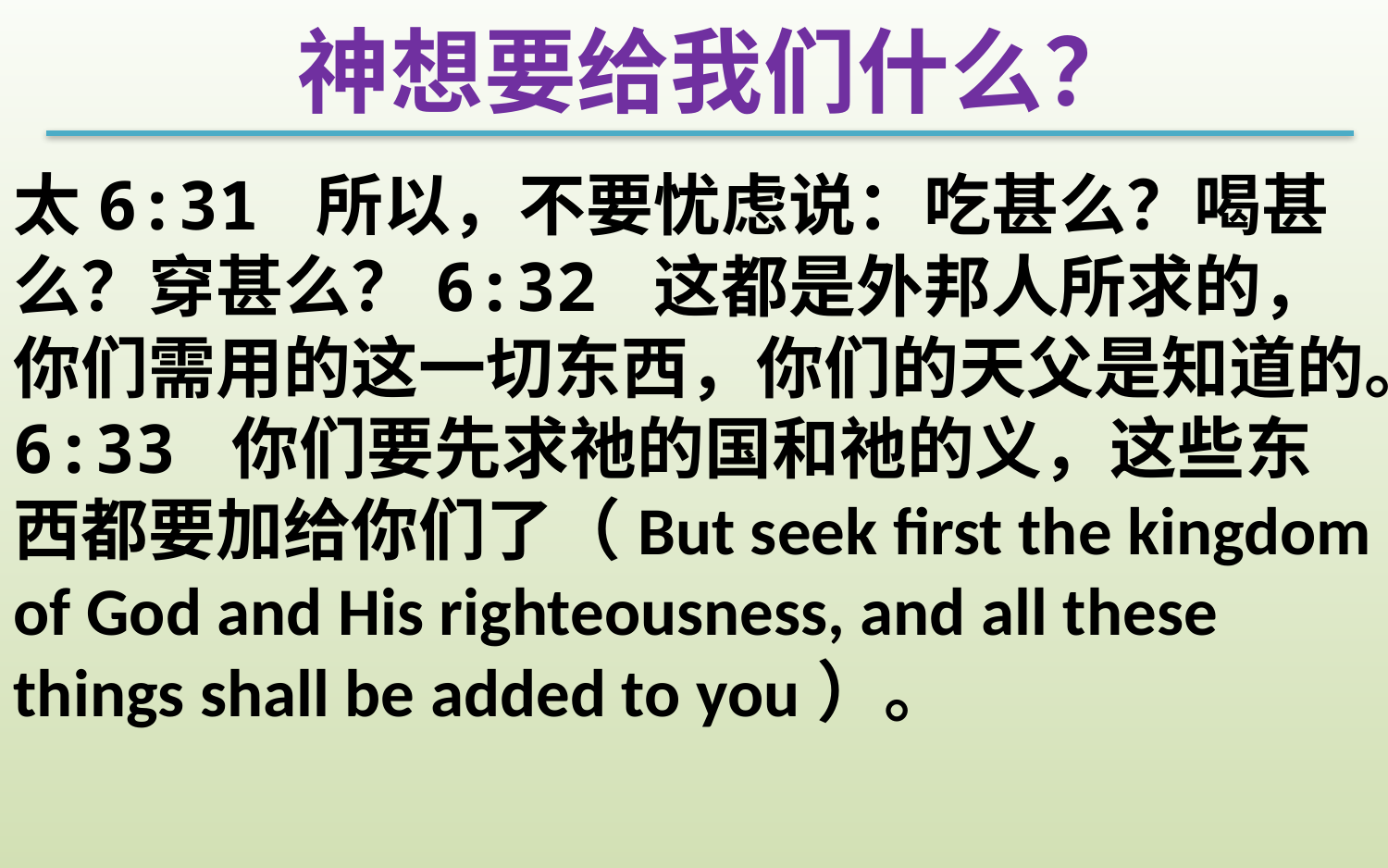

神想要给我们什么？
太6:31 所以，不要忧虑说：吃甚么？喝甚么？穿甚么？6:32 这都是外邦人所求的，你们需用的这一切东西，你们的天父是知道的。6:33 你们要先求祂的国和祂的义，这些东西都要加给你们了（But seek first the kingdom of God and His righteousness, and all these things shall be added to you）。